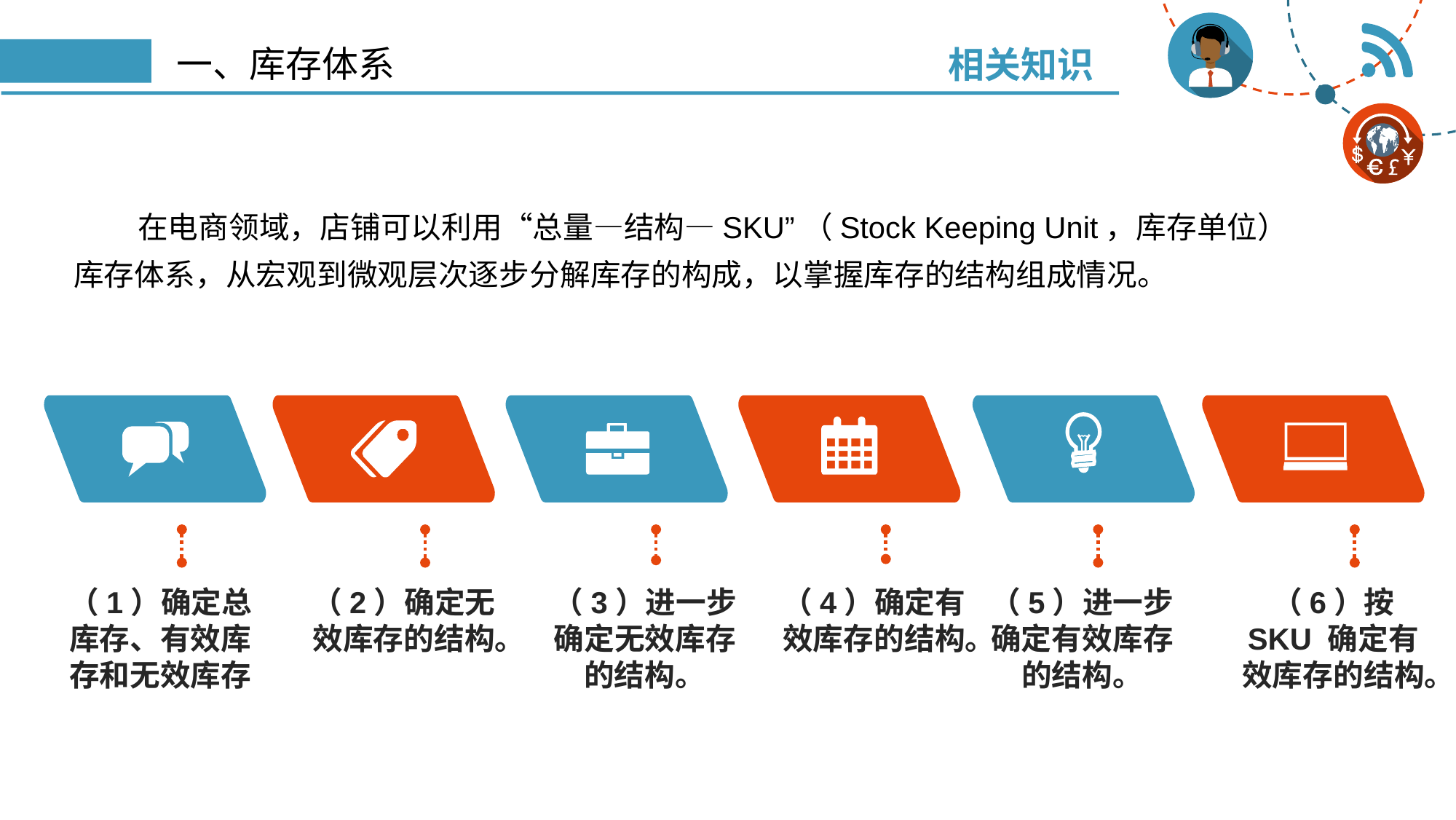

相关知识
# 一、库存体系
在电商领域，店铺可以利用“总量—结构—SKU”（Stock Keeping Unit，库存单位）库存体系，从宏观到微观层次逐步分解库存的构成，以掌握库存的结构组成情况。

（1）确定总库存、有效库存和无效库存
（2）确定无效库存的结构。
（3）进一步确定无效库存的结构。
（4）确定有效库存的结构。
（5）进一步确定有效库存的结构。
（6）按 SKU 确定有效库存的结构。